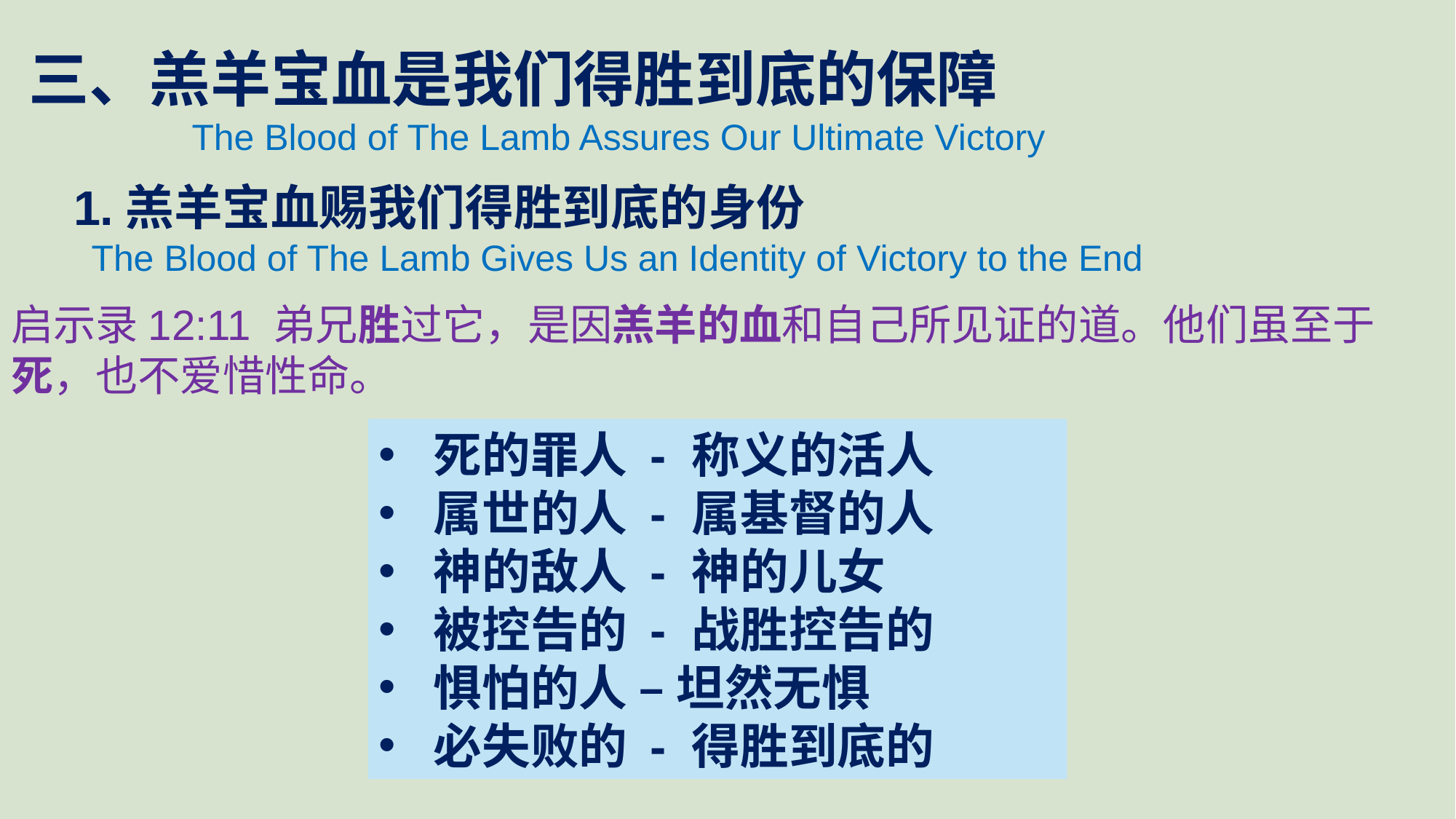

三、羔羊宝血是我们得胜到底的保障
                The Blood of The Lamb Assures Our Ultimate Victory
1.羔羊宝血赐我们得胜到底的身份
  The Blood of The Lamb Gives Us an Identity of Victory to the End
启示录12:11 弟兄胜过它，是因羔羊的血和自己所见证的道。他们虽至于死，也不爱惜性命。
死的罪人 - 称义的活人
属世的人 - 属基督的人
神的敌人 - 神的儿女
被控告的 - 战胜控告的
惧怕的人 – 坦然无惧
必失败的 - 得胜到底的